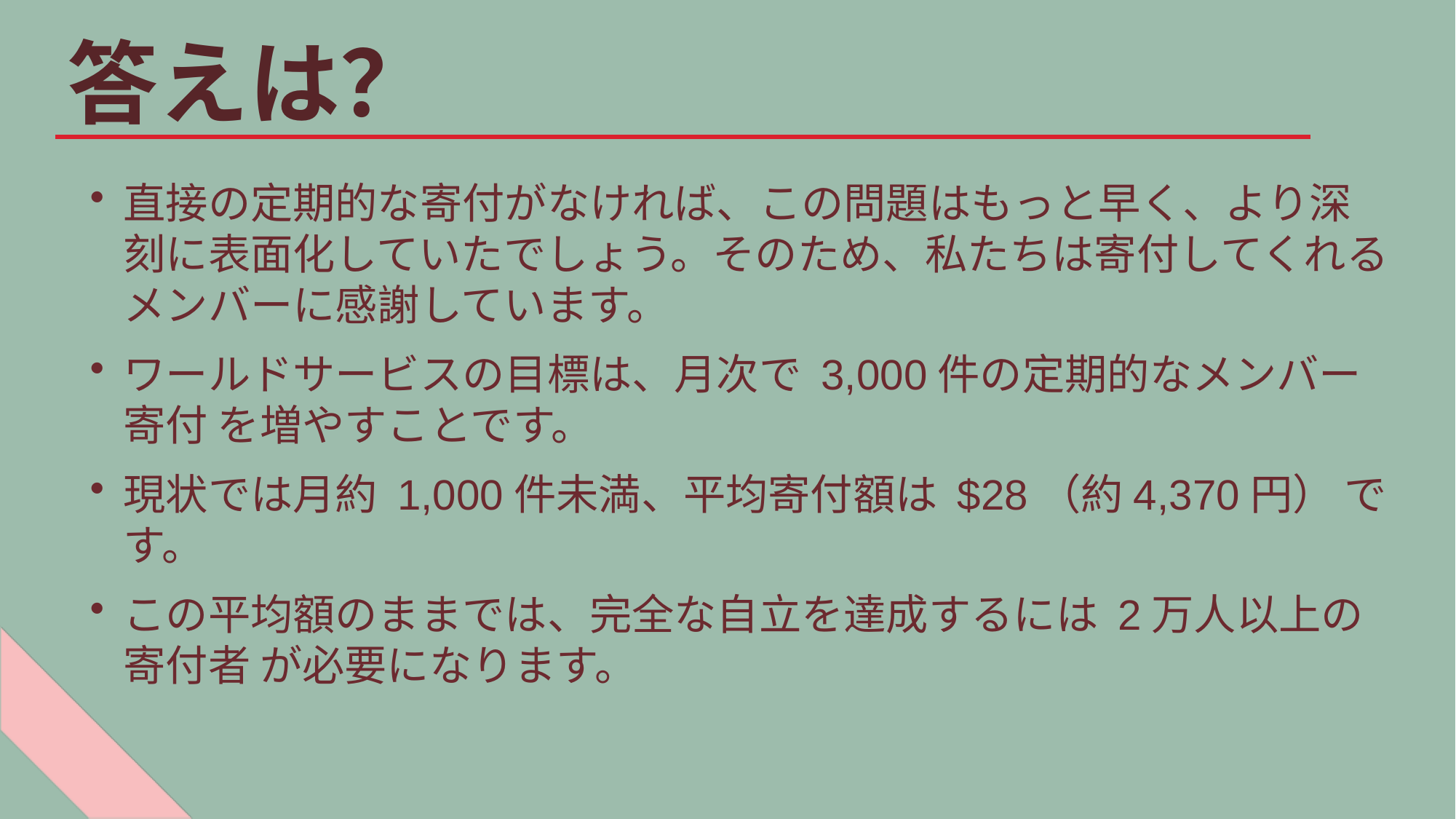

答えは？

直接の定期的な寄付がなければ、この問題はもっと早く、より深刻に表面化していたでしょう。そのため、私たちは寄付してくれるメンバーに感謝しています。
ワールドサービスの目標は、月次で 3,000件の定期的なメンバー寄付 を増やすことです。
現状では月約 1,000件未満、平均寄付額は $28（約4,370円） です。
この平均額のままでは、完全な自立を達成するには 2万人以上の寄付者 が必要になります。